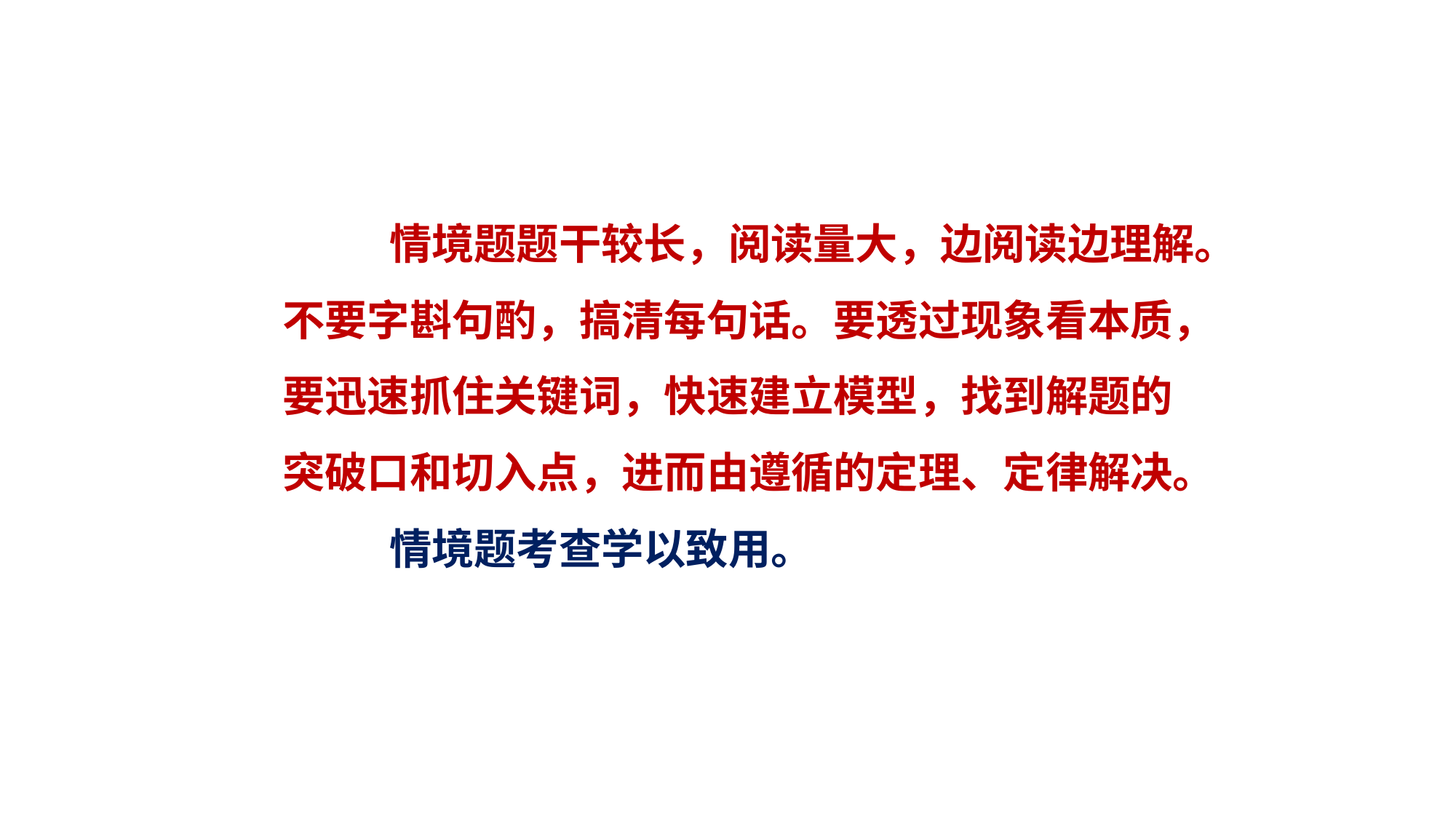

情境题题干较长，阅读量大，边阅读边理解。
不要字斟句酌，搞清每句话。要透过现象看本质，
要迅速抓住关键词，快速建立模型，找到解题的
突破口和切入点，进而由遵循的定理、定律解决。
          情境题考查学以致用。